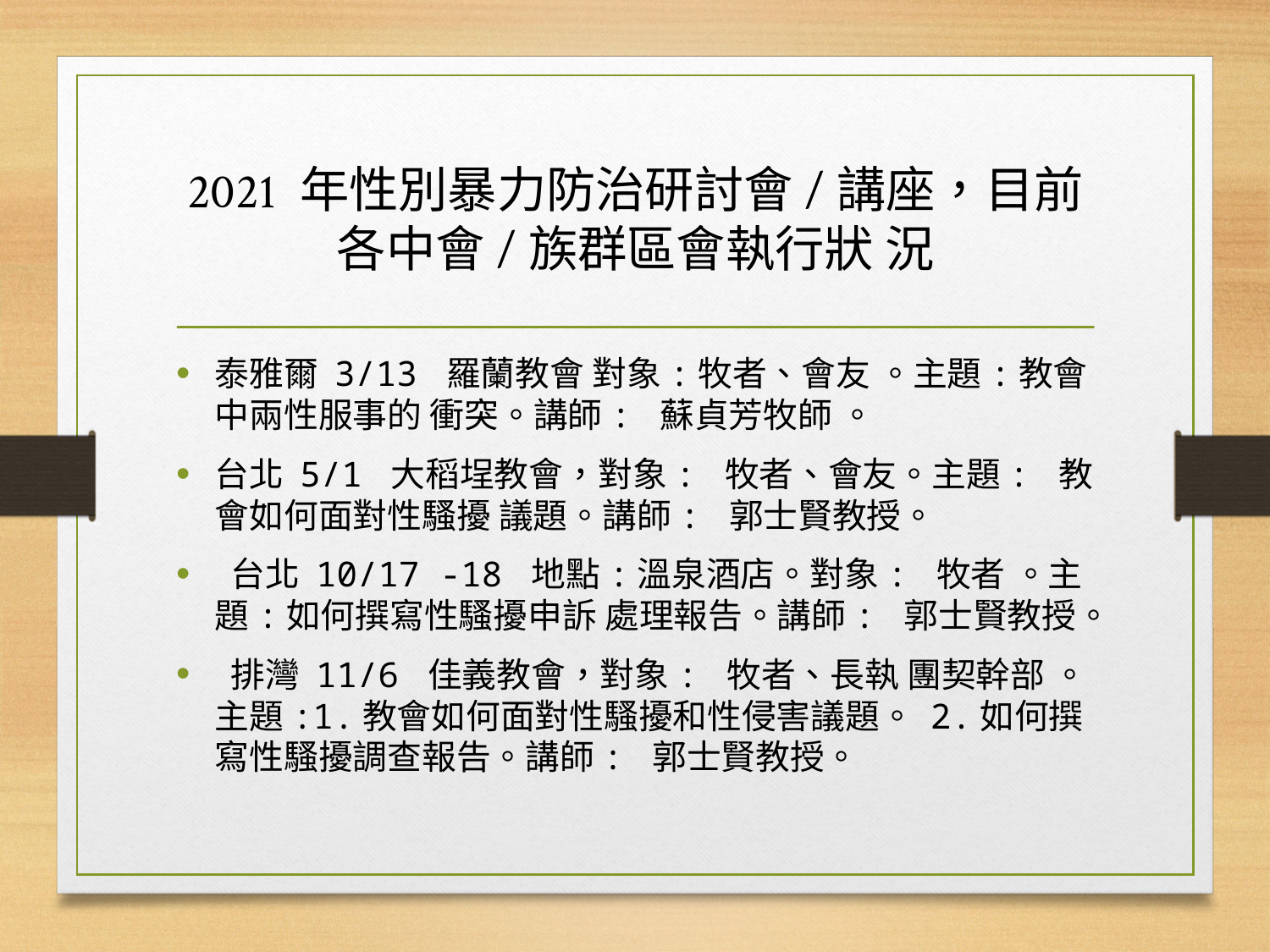

# 2021 年性別暴力防治研討會/講座，目前各中會/族群區會執行狀 況
泰雅爾 3/13 羅蘭教會 對象:牧者、會友 。主題:教會中兩性服事的 衝突。講師: 蘇貞芳牧師 。
台北 5/1 大稻埕教會，對象: 牧者、會友。主題: 教會如何面對性騷擾 議題。講師: 郭士賢教授。
 台北 10/17 -18 地點:溫泉酒店。對象: 牧者 。主題:如何撰寫性騷擾申訴 處理報告。講師: 郭士賢教授。
 排灣 11/6 佳義教會，對象: 牧者、長執 團契幹部 。主題:1.教會如何面對性騷擾和性侵害議題。 2.如何撰寫性騷擾調查報告。講師: 郭士賢教授。